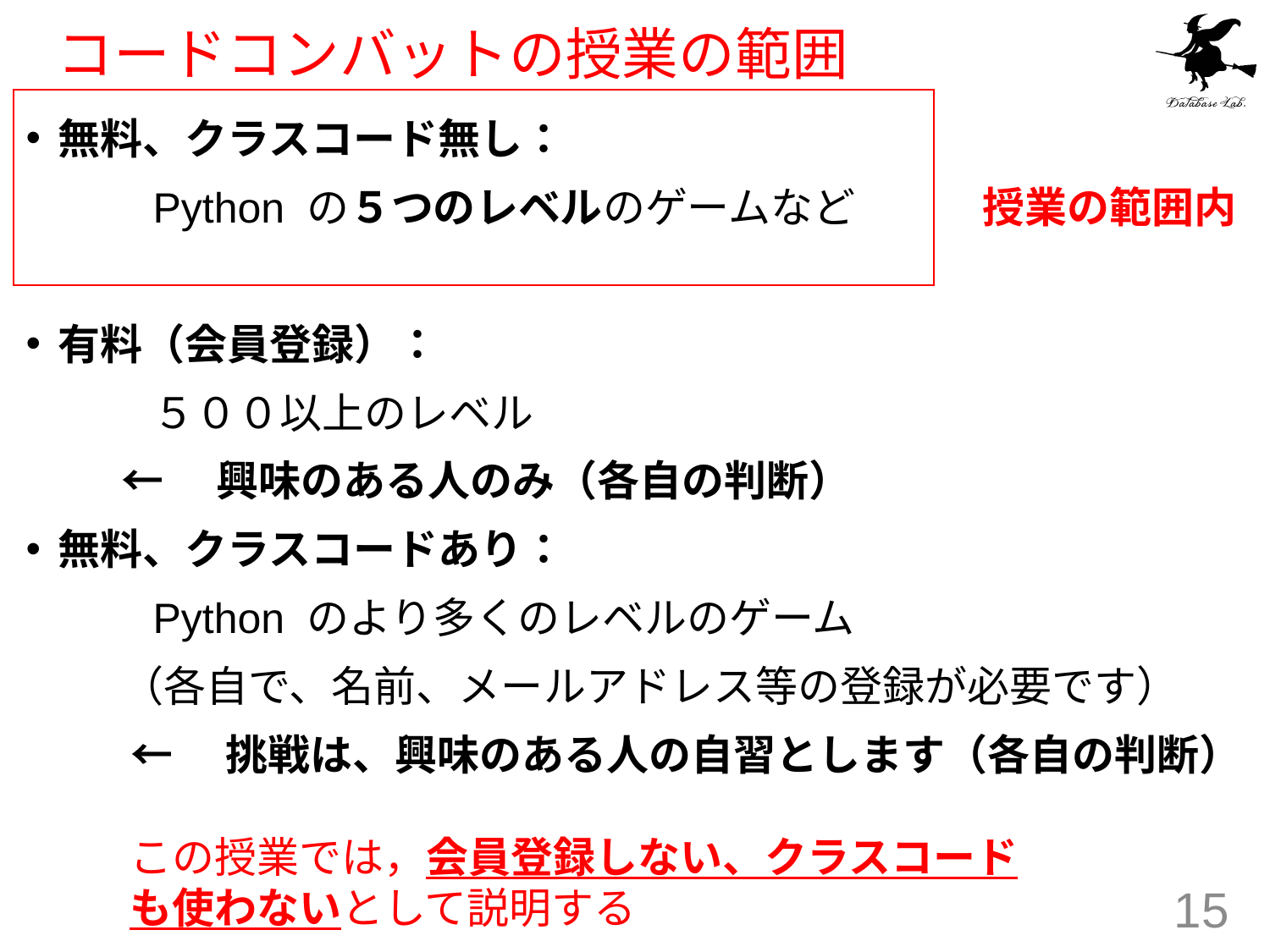

# コードコンバットの授業の範囲

無料、クラスコード無し：
	Python の５つのレベルのゲームなど　　　授業の範囲内

有料（会員登録）：
	５００以上のレベル
          ←　興味のある人のみ（各自の判断）
無料、クラスコードあり：
	Python のより多くのレベルのゲーム
         （各自で、名前、メールアドレス等の登録が必要です）
           ←　挑戦は、興味のある人の自習とします（各自の判断）

この授業では，会員登録しない、クラスコードも使わないとして説明する
15